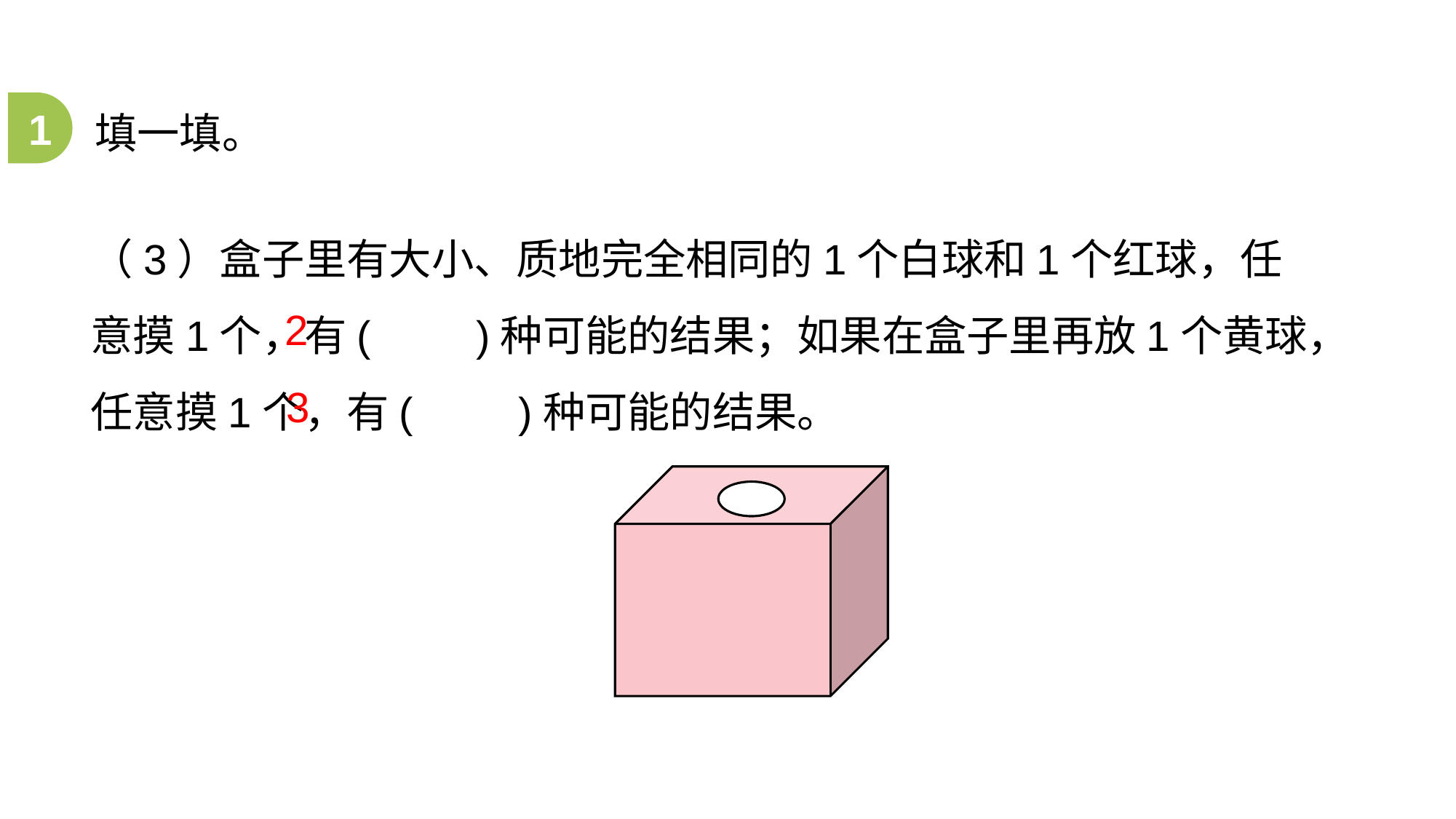

1
填一填。
（3）盒子里有大小、质地完全相同的1个白球和1个红球，任意摸1个，有(　　)种可能的结果；如果在盒子里再放1个黄球，任意摸1个，有(　　)种可能的结果。
2
3